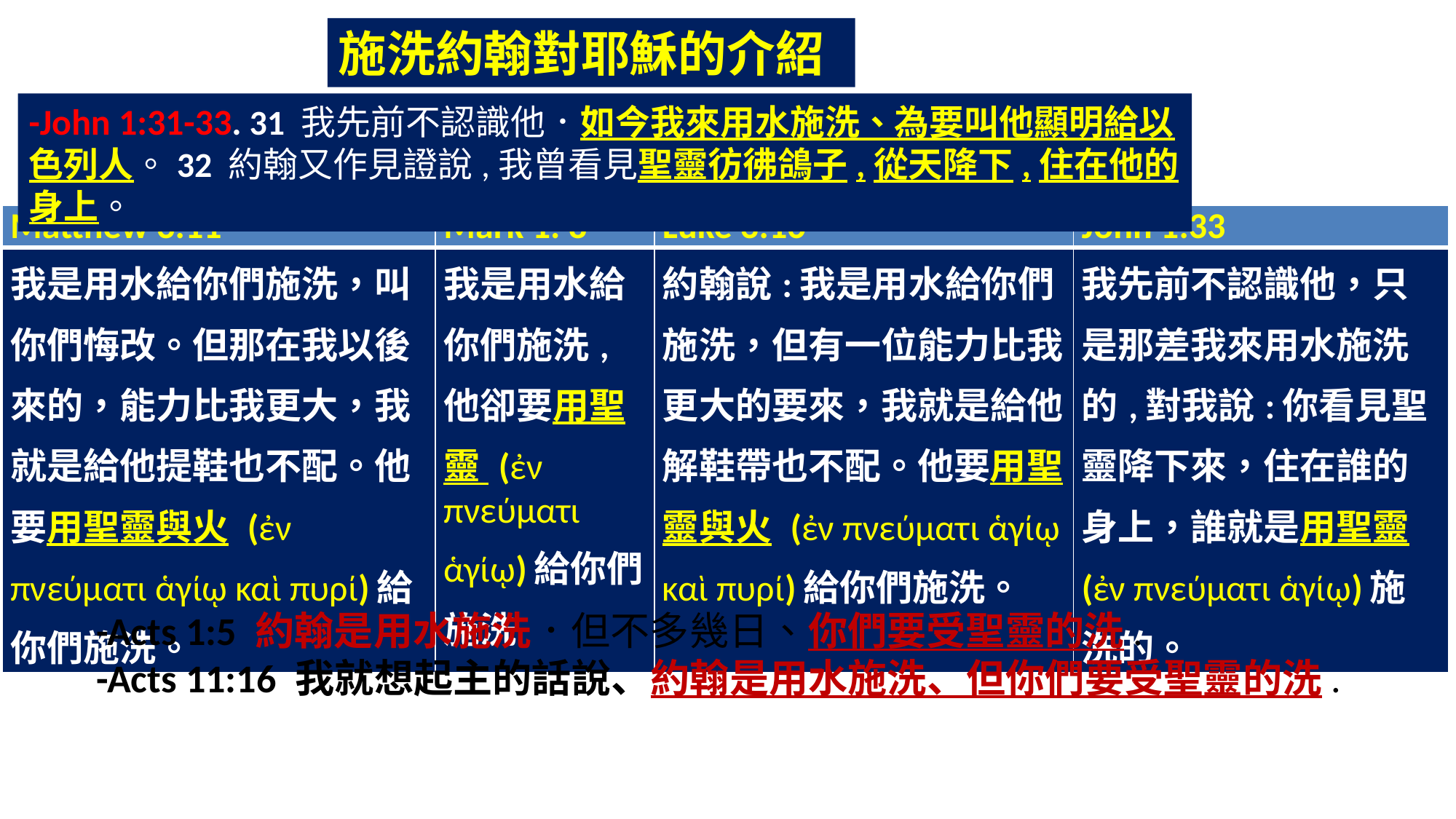

施洗約翰對耶穌的介紹
-John 1:31-33. 31 我先前不認識他．如今我來用水施洗、為要叫他顯明給以色列人。32 約翰又作見證說,我曾看見聖靈彷彿鴿子,從天降下,住在他的身上。
| Matthew 3:11 | Mark 1: 8 | Luke 3:16 | John 1:33 |
| --- | --- | --- | --- |
| 我是用水給你們施洗，叫你們悔改。但那在我以後來的，能力比我更大，我就是給他提鞋也不配。他要用聖靈與火 (ἐν πνεύματι ἁγίῳ καὶ πυρί)給你們施洗。 | 我是用水給你們施洗,他卻要用聖靈 (ἐν πνεύματι ἁγίῳ)給你們施洗 | 約翰說:我是用水給你們施洗，但有一位能力比我更大的要來，我就是給他解鞋帶也不配。他要用聖靈與火 (ἐν πνεύματι ἁγίῳ καὶ πυρί)給你們施洗。 | 我先前不認識他，只是那差我來用水施洗的,對我說:你看見聖靈降下來，住在誰的身上，誰就是用聖靈 (ἐν πνεύματι ἁγίῳ)施洗的。 |

        -Acts 1:5 約翰是用水施洗．但不多幾日、你們要受聖靈的洗.
        -Acts 11:16 我就想起主的話說、約翰是用水施洗、但你們要受聖靈的洗.